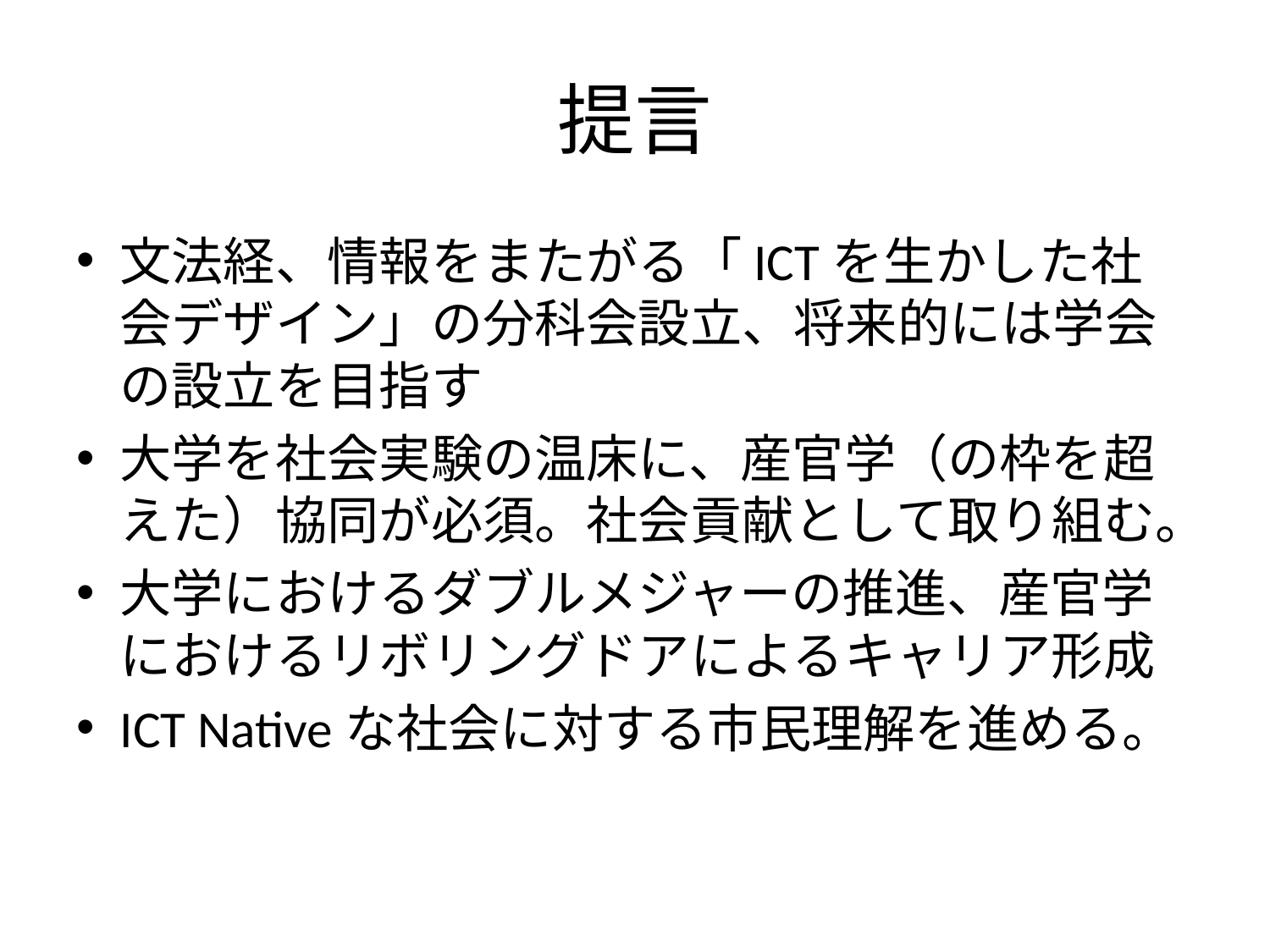

# 提言
文法経、情報をまたがる「ICTを生かした社会デザイン」の分科会設立、将来的には学会の設立を目指す
大学を社会実験の温床に、産官学（の枠を超えた）協同が必須。社会貢献として取り組む。
大学におけるダブルメジャーの推進、産官学におけるリボリングドアによるキャリア形成
ICT Nativeな社会に対する市民理解を進める。